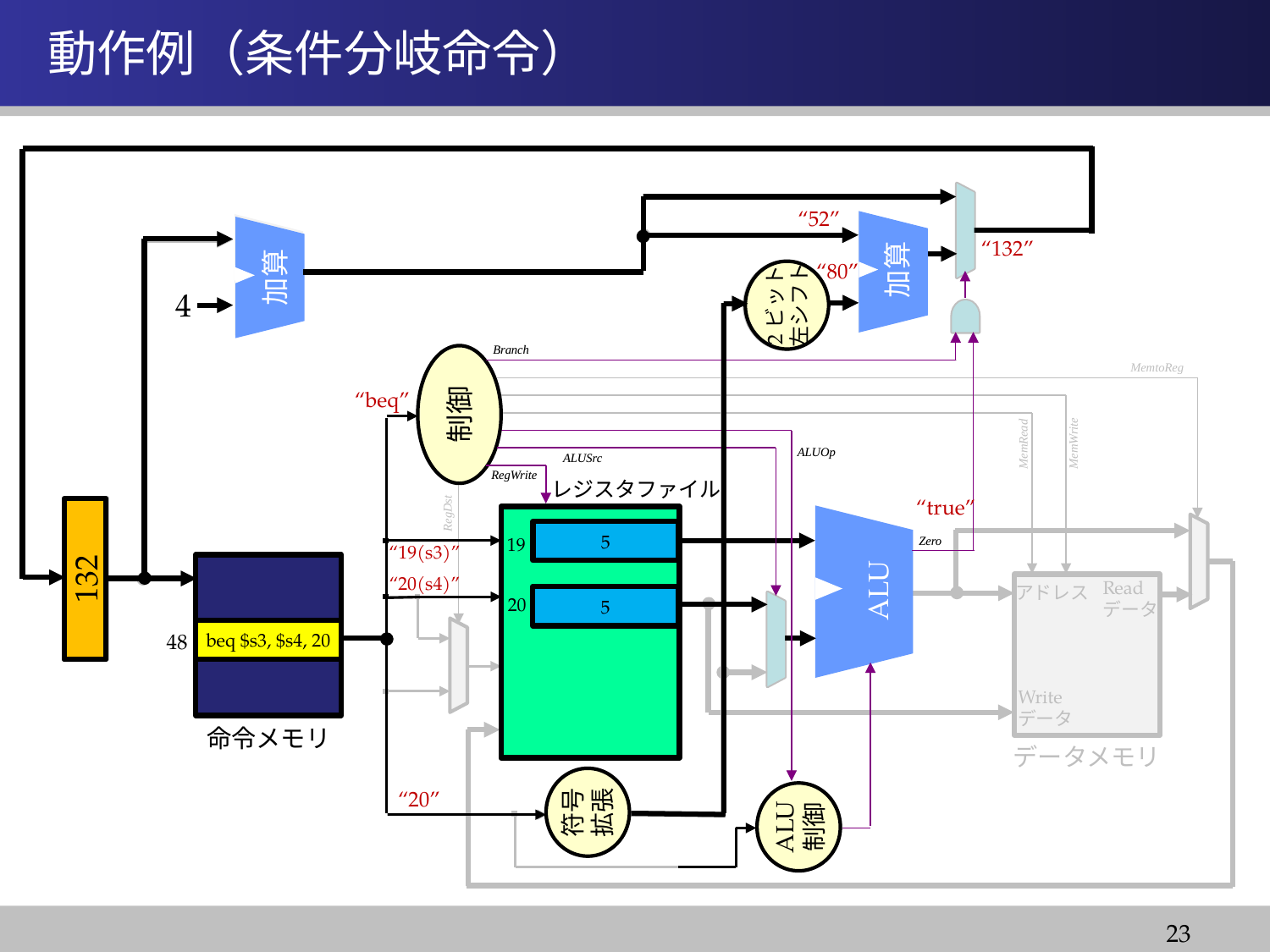

情報システム基盤学基礎１
# 動作例（条件分岐命令）

ALUOp

ALU

ALU
制御

加算

2ビット
左シフト

Zero
“52”
“132”
“80”
“true”

制御
ALUSrc
RegWrite
レジスタファイル

“beq”
“19(s3)”
“20(s4)”

符号
拡張
“20”

Branch

加算

4

命令メモリ

加算
加算

2ビット
左シフト
4

Branch

MemtoReg
制御
MemRead
MemWrite
ALUOp
ALUSrc
RegWrite
レジスタファイル
RegDst

Read
Reg 1
Read
データ1
5
19
5
20
Zero

Read
アドレス
PC
132
48
ALU
Read
データ
Read
Reg 2

アドレス

Read
データ2

Read
データ
beq $s3, $s4, 20
48

Write
Reg

Write
データ
Write
データ
命令メモリ
データメモリ

符号
拡張

ALU
制御
23